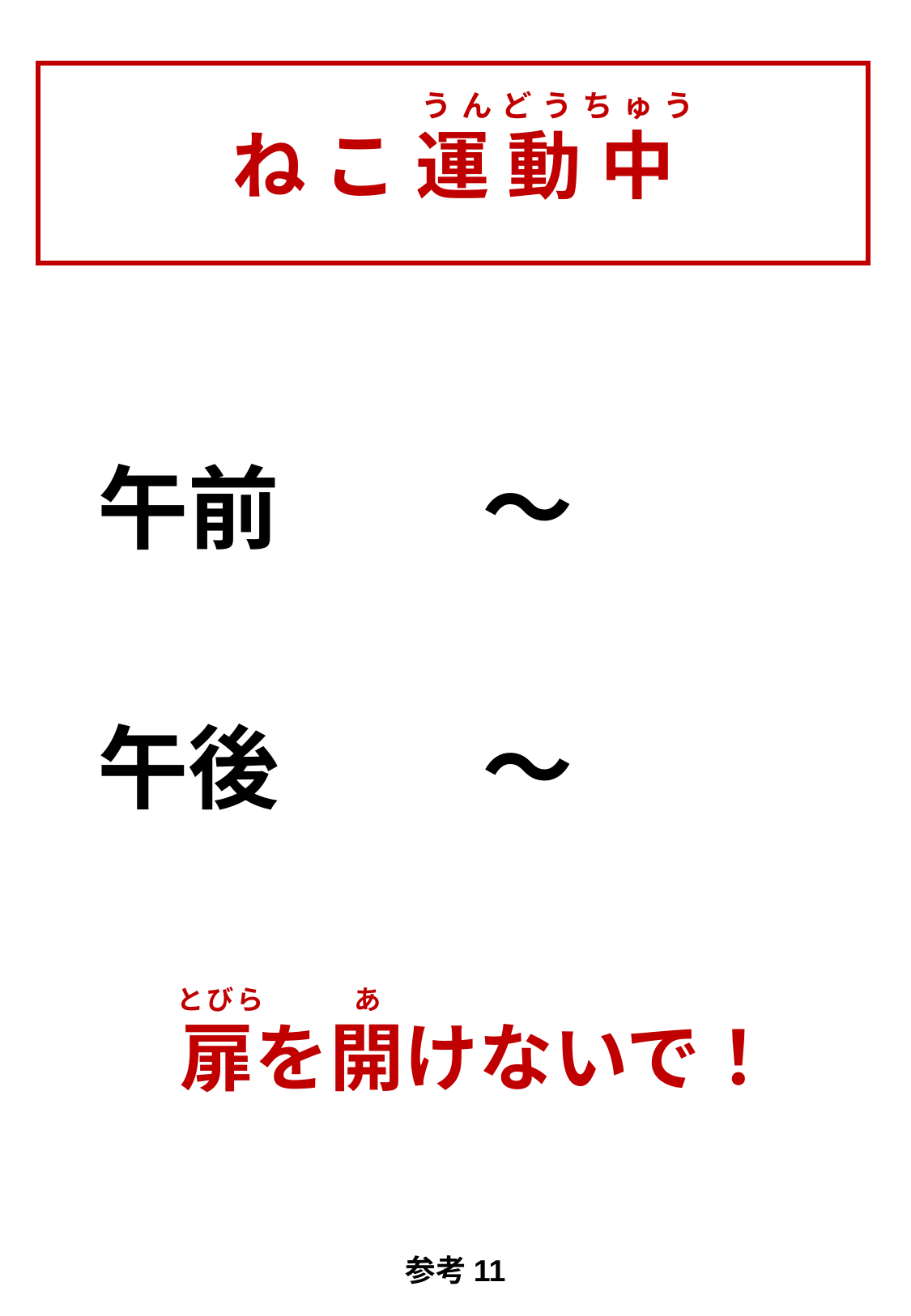

ね こ 運 動 中
うんどうちゅう
午前　　 ～

午後　　 ～
あ
扉を開けないで！
とびら
参考11